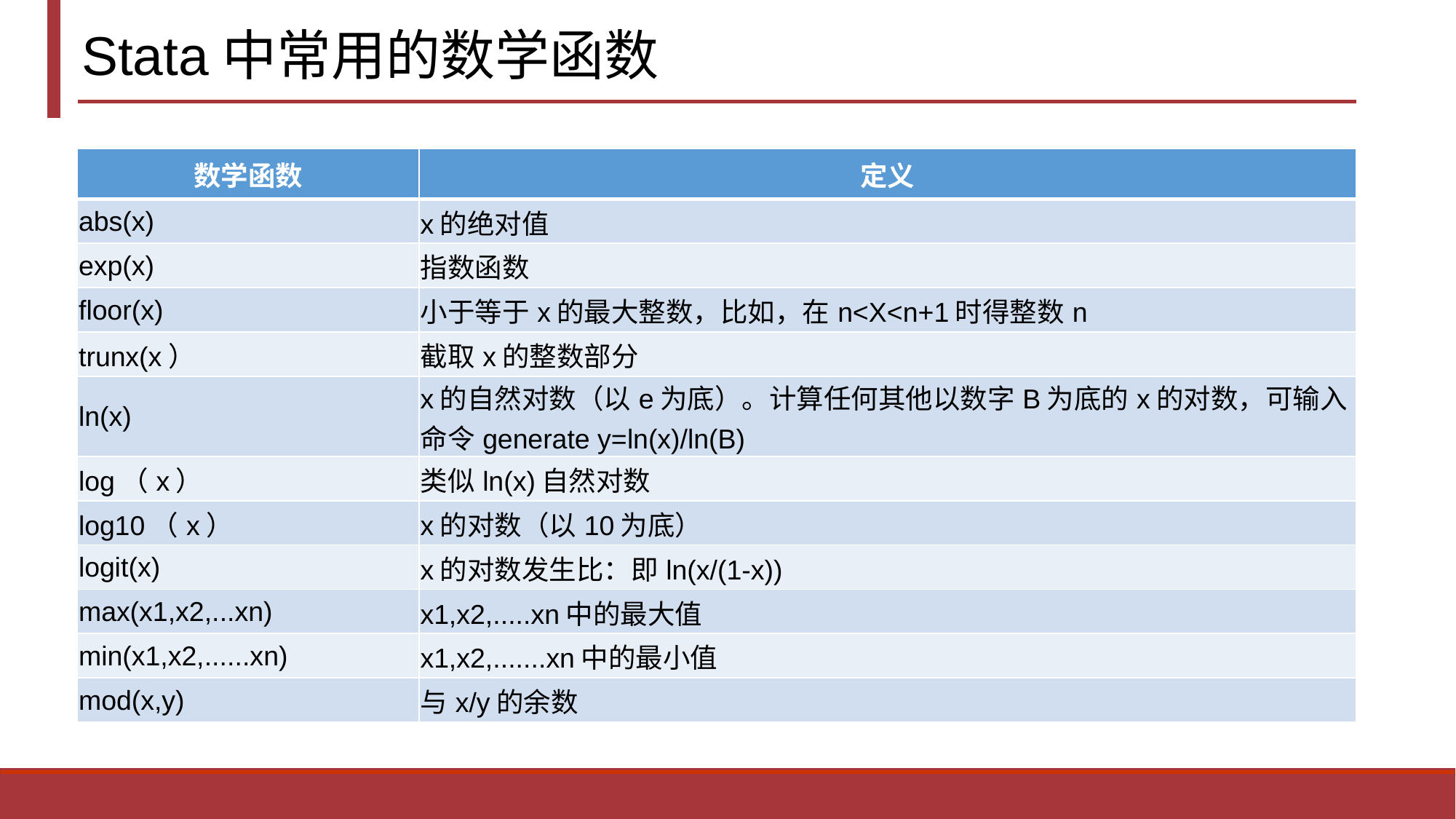

Stata中常用的数学函数
| 数学函数 | 定义 |
| --- | --- |
| abs(x) | x的绝对值 |
| exp(x) | 指数函数 |
| floor(x) | 小于等于x的最大整数，比如，在n<X<n+1时得整数n |
| trunx(x） | 截取x的整数部分 |
| ln(x) | x的自然对数（以e为底）。计算任何其他以数字B为底的x的对数，可输入命令generate y=ln(x)/ln(B) |
| log（x） | 类似ln(x)自然对数 |
| log10（x） | x的对数（以10为底） |
| logit(x) | x的对数发生比：即ln(x/(1-x)) |
| max(x1,x2,...xn) | x1,x2,.....xn中的最大值 |
| min(x1,x2,......xn) | x1,x2,.......xn中的最小值 |
| mod(x,y) | 与x/y的余数 |